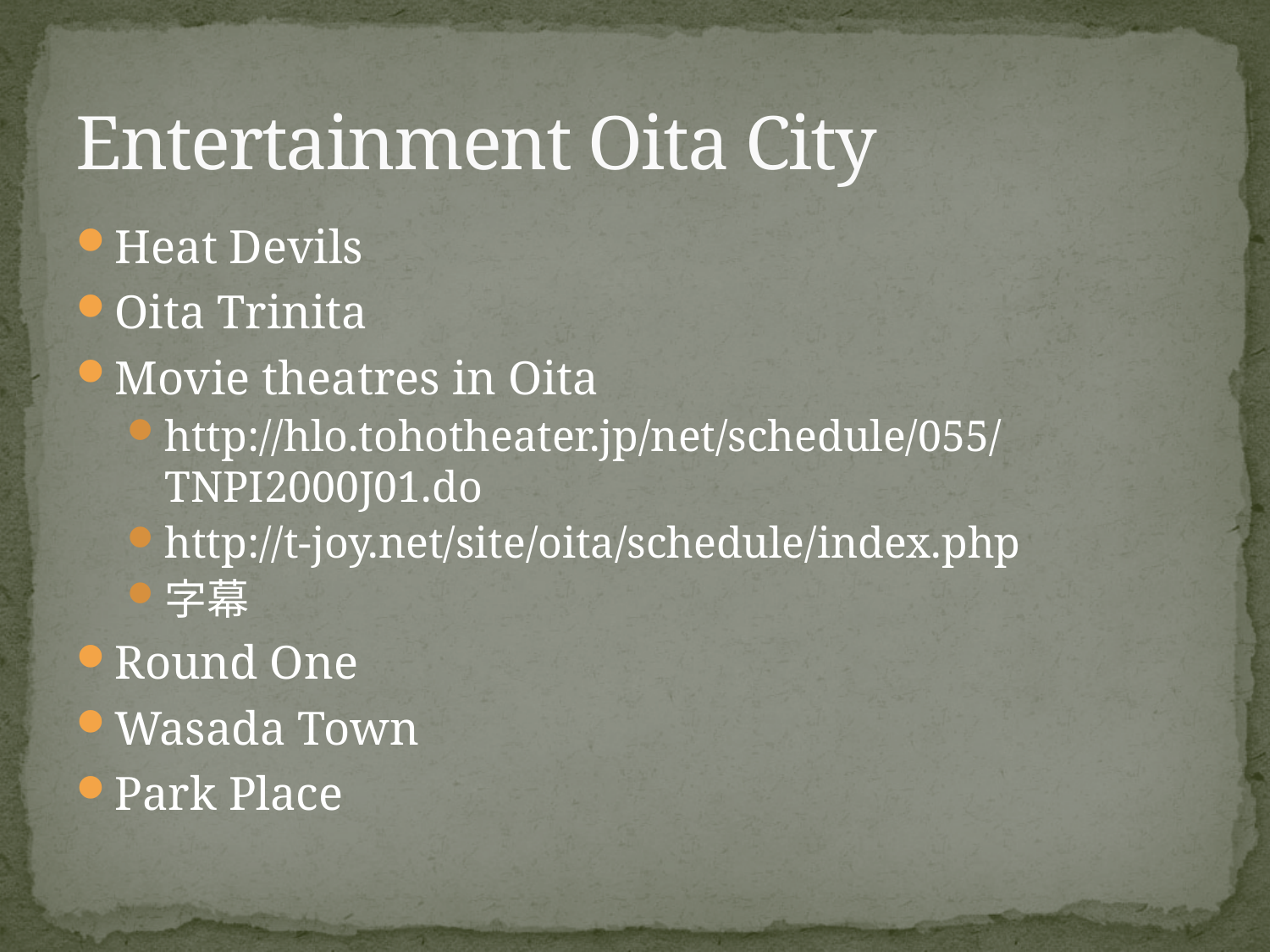

# Entertainment Oita City
Heat Devils
Oita Trinita
Movie theatres in Oita
http://hlo.tohotheater.jp/net/schedule/055/TNPI2000J01.do
http://t-joy.net/site/oita/schedule/index.php
字幕
Round One
Wasada Town
Park Place